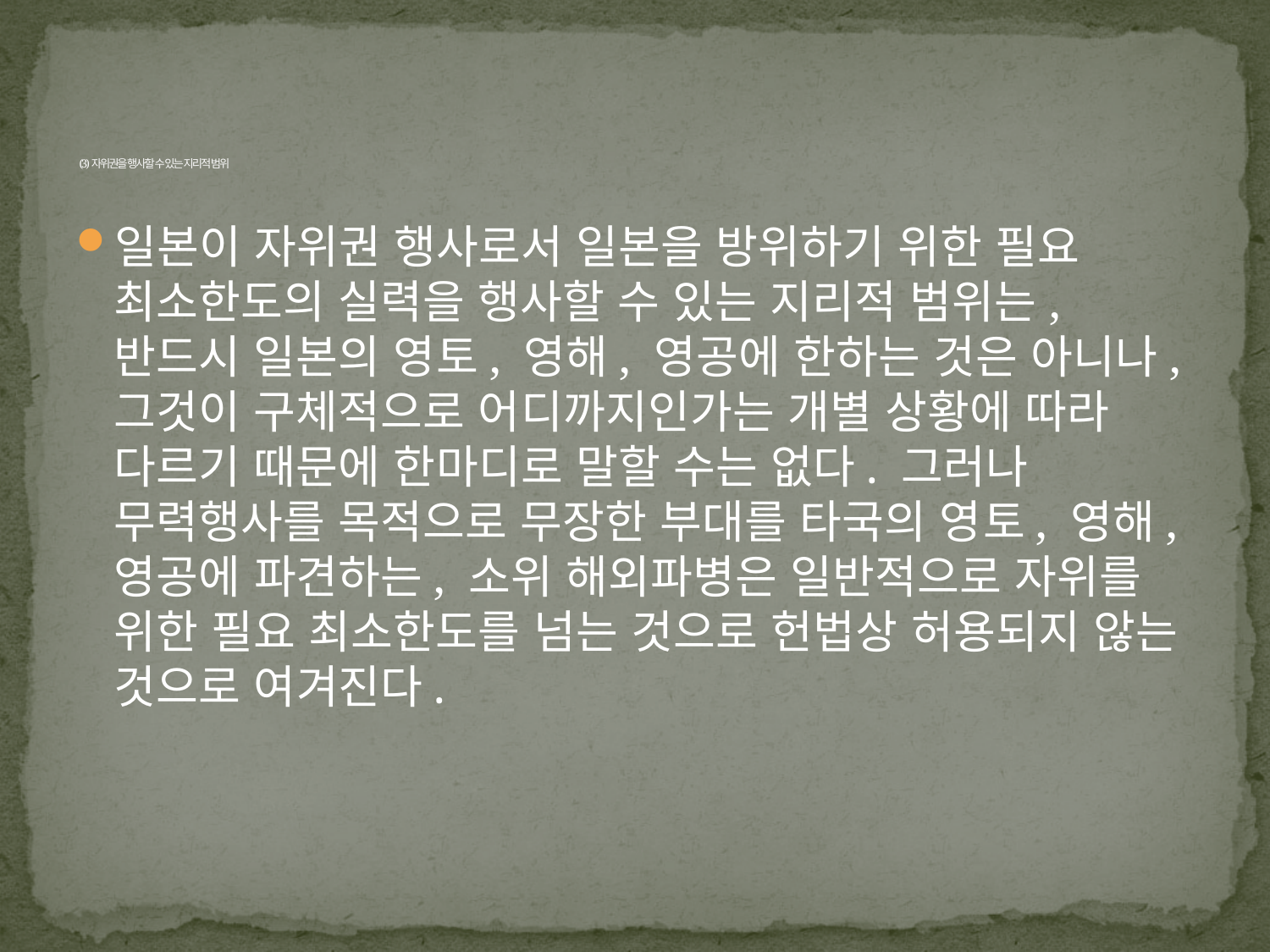

# (3) 자위권을 행사할 수 있는 지리적 범위
일본이 자위권 행사로서 일본을 방위하기 위한 필요 최소한도의 실력을 행사할 수 있는 지리적 범위는, 반드시 일본의 영토, 영해, 영공에 한하는 것은 아니나, 그것이 구체적으로 어디까지인가는 개별 상황에 따라 다르기 때문에 한마디로 말할 수는 없다. 그러나 무력행사를 목적으로 무장한 부대를 타국의 영토, 영해, 영공에 파견하는, 소위 해외파병은 일반적으로 자위를 위한 필요 최소한도를 넘는 것으로 헌법상 허용되지 않는 것으로 여겨진다.